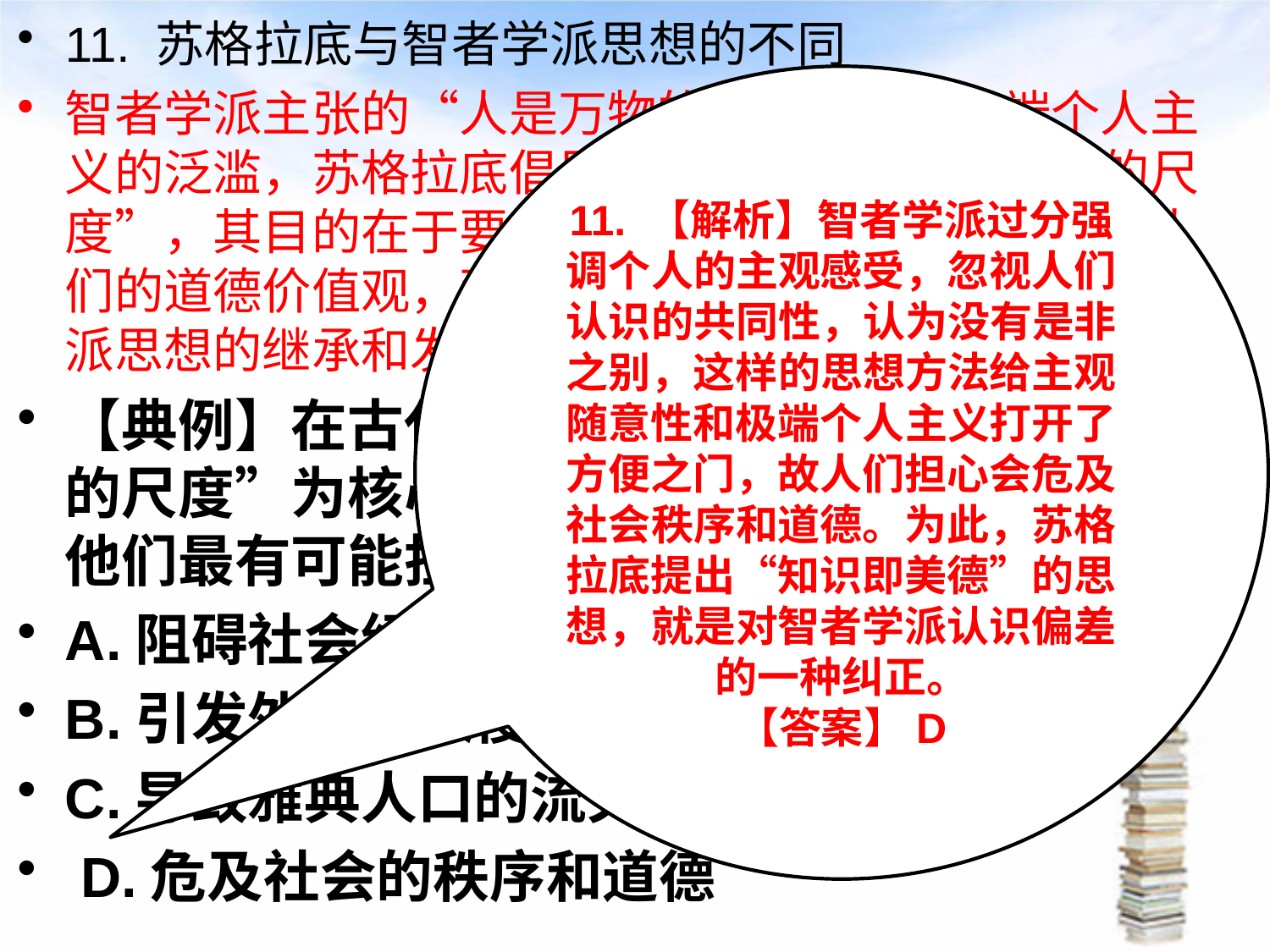

11. 苏格拉底与智者学派思想的不同
智者学派主张的“人是万物的尺度”导致极端个人主义的泛滥，苏格拉底倡导“有思想力的人是万物的尺度”，其目的在于要求人们重视道德的修养，重建人们的道德价值观，弥补了其缺陷和不足，是对智者学派思想的继承和发展而不是否定。
【典例】在古代雅典，不少人对以“人是万物的尺度”为核心观点的智者学派持反对态度，他们最有可能担心智者学派的活动会（    ）
A.阻碍社会经济的发展
B.引发外族的入侵和奴役
C.导致雅典人口的流失
 D.危及社会的秩序和道德
#
11. 【解析】智者学派过分强调个人的主观感受，忽视人们认识的共同性，认为没有是非之别，这样的思想方法给主观随意性和极端个人主义打开了方便之门，故人们担心会危及社会秩序和道德。为此，苏格拉底提出“知识即美德”的思想，就是对智者学派认识偏差的一种纠正。
【答案】D